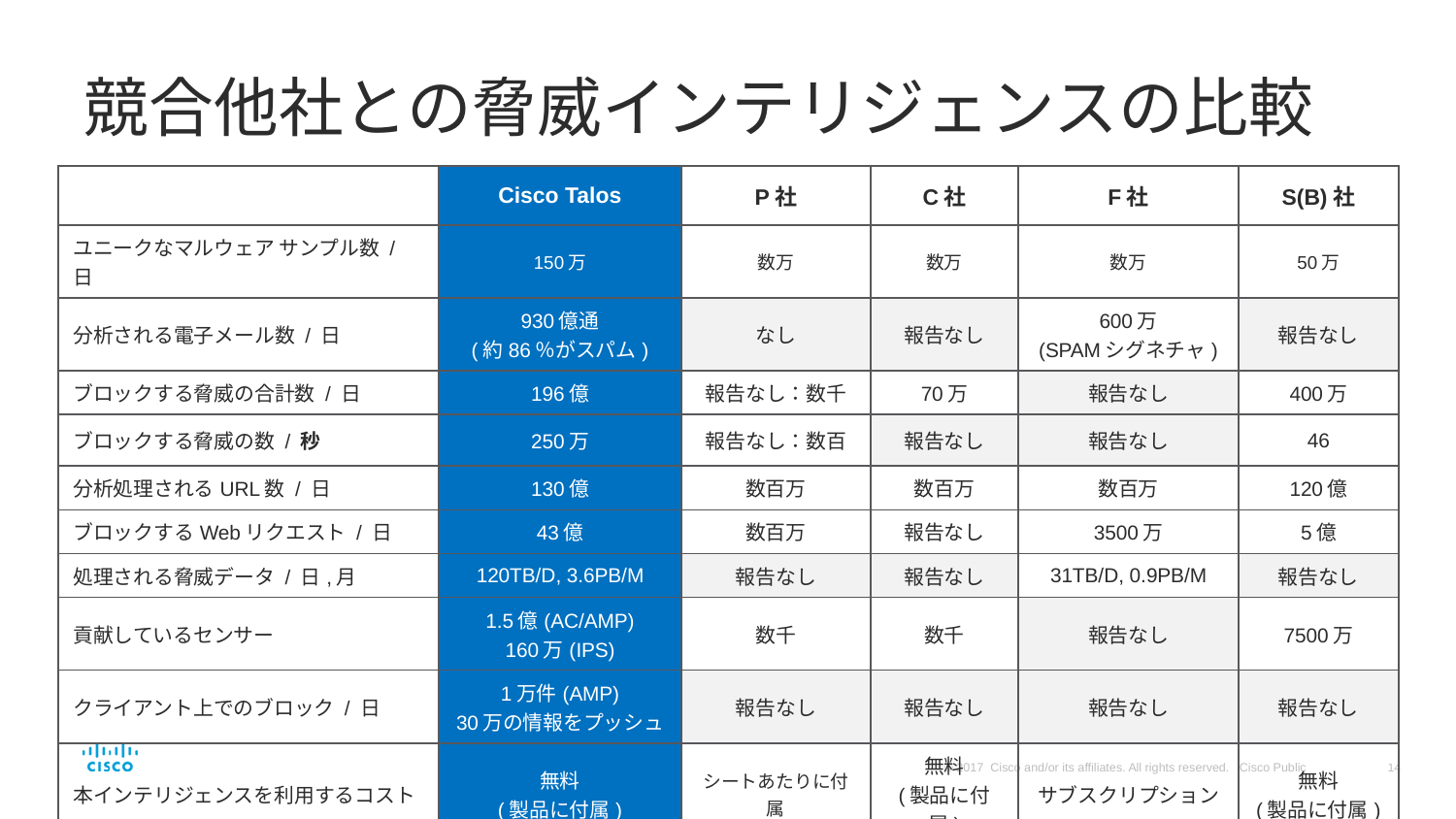

# 競合他社との脅威インテリジェンスの比較
|  | Cisco Talos | P社 | C社 | F社 | S(B)社 |
| --- | --- | --- | --- | --- | --- |
| ユニークなマルウェア サンプル数 / 日 | 150万 | 数万 | 数万 | 数万 | 50万 |
| 分析される電子メール数 / 日 | 930億通 (約86％がスパム) | なし | 報告なし | 600万 (SPAMシグネチャ) | 報告なし |
| ブロックする脅威の合計数 / 日 | 196億 | 報告なし：数千 | 70万 | 報告なし | 400万 |
| ブロックする脅威の数 / 秒 | 250万 | 報告なし：数百 | 報告なし | 報告なし | 46 |
| 分析処理されるURL数 / 日 | 130億 | 数百万 | 数百万 | 数百万 | 120億 |
| ブロックするWebリクエスト / 日 | 43億 | 数百万 | 報告なし | 3500万 | 5億 |
| 処理される脅威データ / 日,月 | 120TB/D, 3.6PB/M | 報告なし | 報告なし | 31TB/D, 0.9PB/M | 報告なし |
| 貢献しているセンサー | 1.5億(AC/AMP) 160万(IPS) | 数千 | 数千 | 報告なし | 7500万 |
| クライアント上でのブロック / 日 | 1万件(AMP) 30万の情報をプッシュ | 報告なし | 報告なし | 報告なし | 報告なし |
| 本インテリジェンスを利用するコスト | 無料 (製品に付属) | シートあたりに付属 | 無料 (製品に付属) | サブスクリプション | 無料 (製品に付属) |